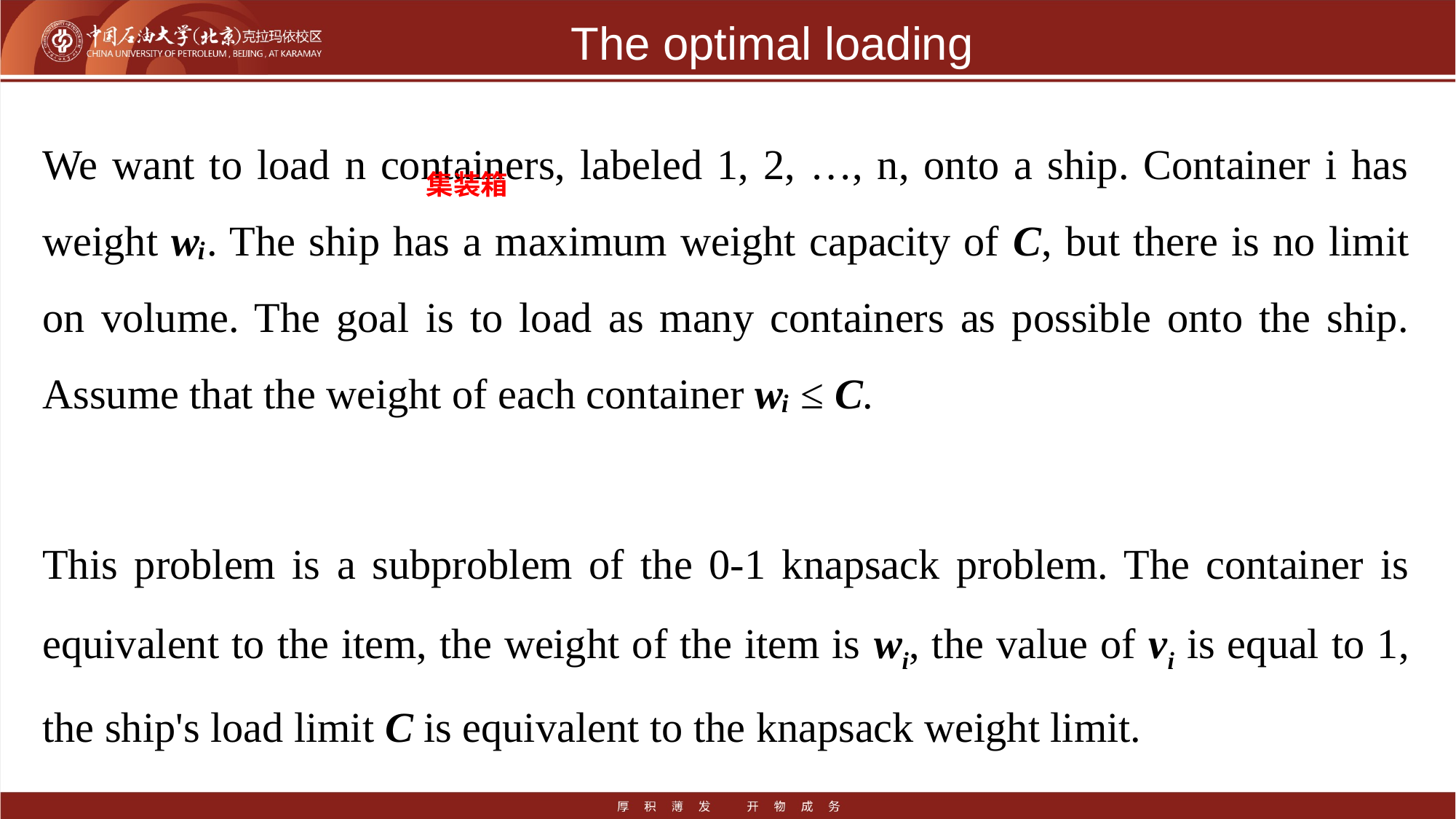

# The optimal loading
We want to load n containers, labeled 1, 2, …, n, onto a ship. Container i has weight wᵢ. The ship has a maximum weight capacity of C, but there is no limit on volume. The goal is to load as many containers as possible onto the ship. Assume that the weight of each container wᵢ ≤ C.

This problem is a subproblem of the 0-1 knapsack problem. The container is equivalent to the item, the weight of the item is wi, the value of vi is equal to 1, the ship's load limit C is equivalent to the knapsack weight limit.
集装箱